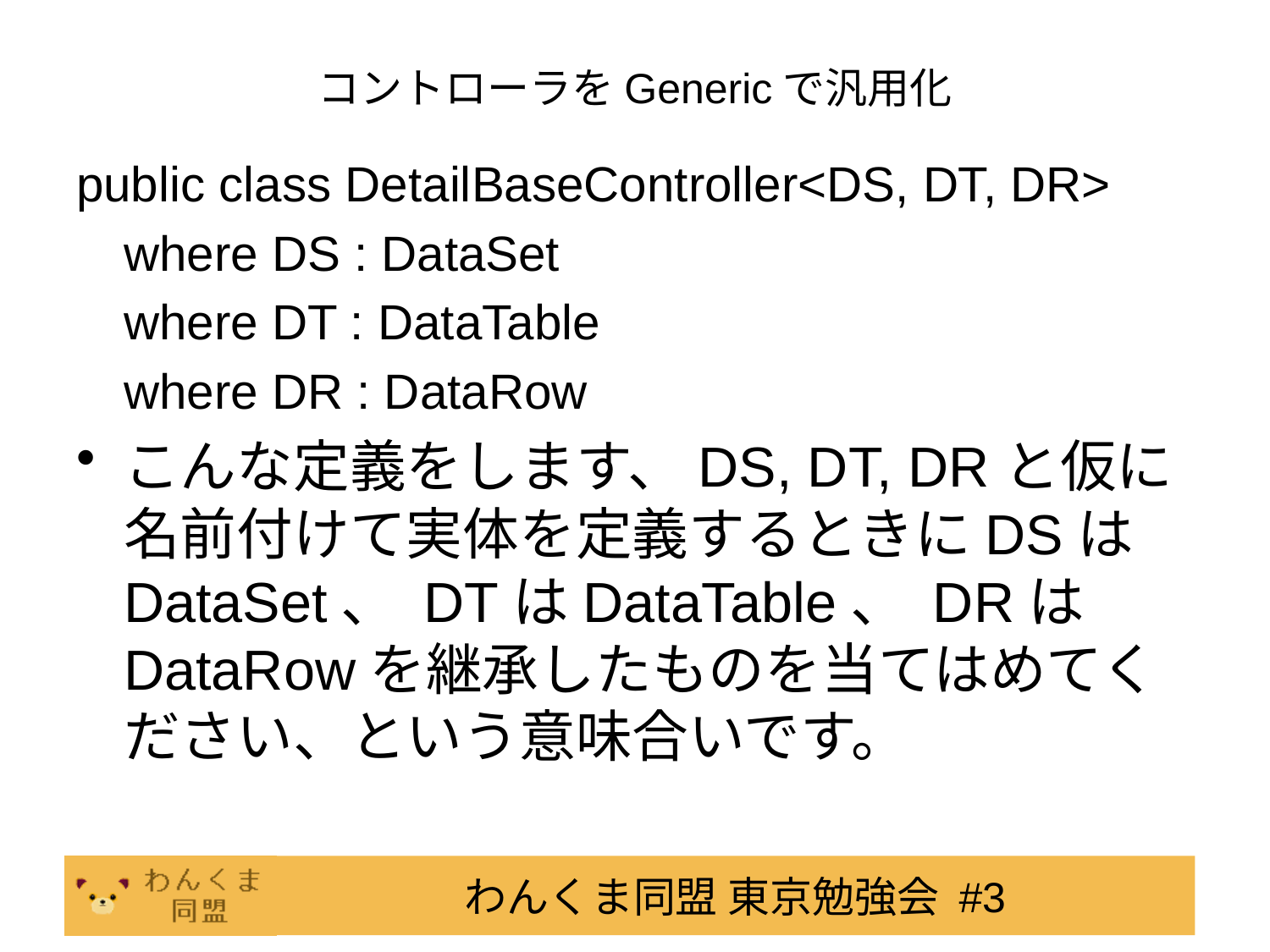

# コントローラをGenericで汎用化
public class DetailBaseController<DS, DT, DR>
	where DS : DataSet
	where DT : DataTable
	where DR : DataRow
こんな定義をします、DS, DT, DRと仮に名前付けて実体を定義するときにDSはDataSet、 DTはDataTable、 DRはDataRowを継承したものを当てはめてください、という意味合いです。